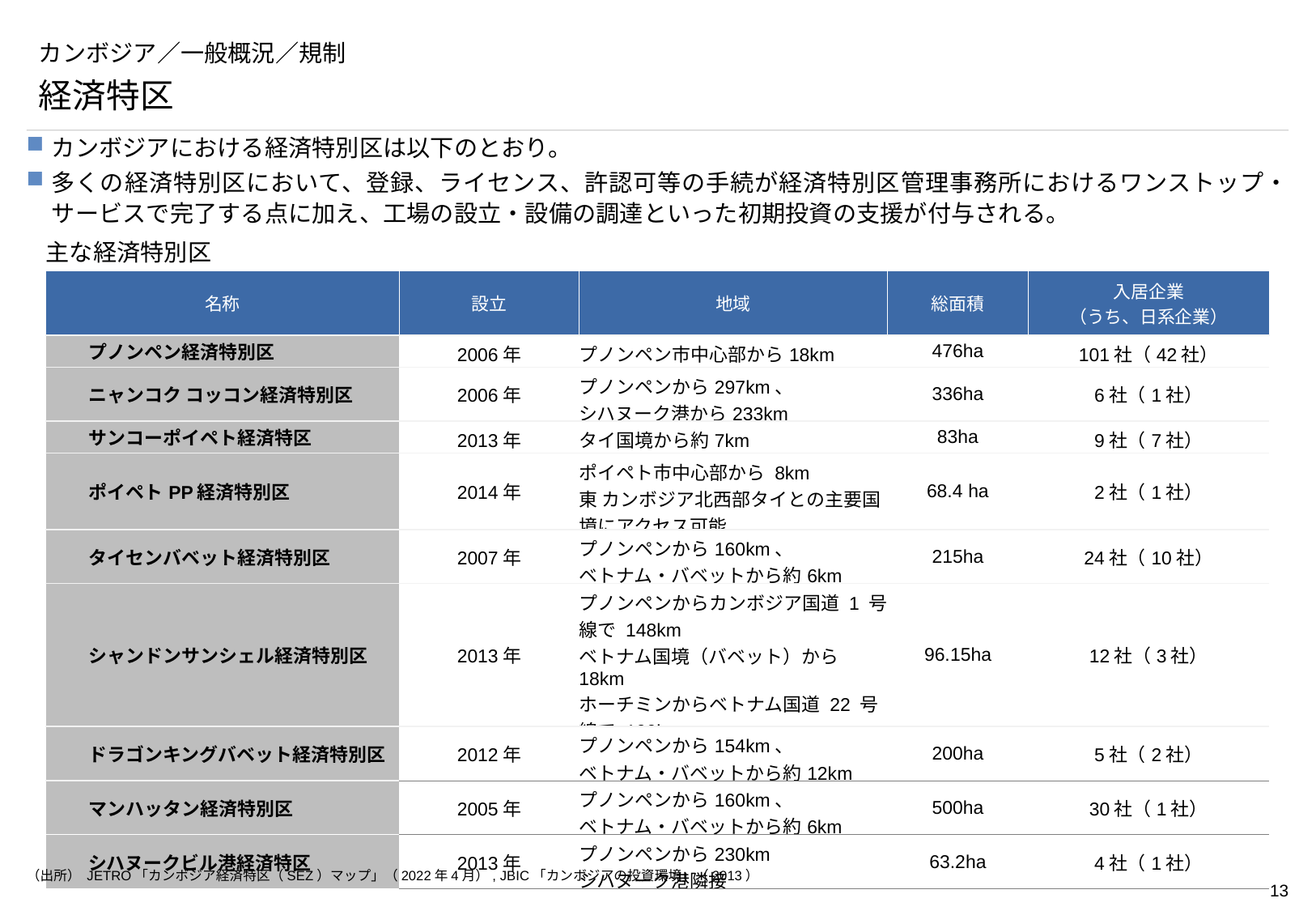

# カンボジア／一般概況／規制
経済特区
カンボジアにおける経済特別区は以下のとおり。
多くの経済特別区において、登録、ライセンス、許認可等の手続が経済特別区管理事務所におけるワンストップ・サービスで完了する点に加え、工場の設立・設備の調達といった初期投資の支援が付与される。
主な経済特別区
| 名称 | 設立 | 地域 | 総面積 | 入居企業 （うち、日系企業） |
| --- | --- | --- | --- | --- |
| プノンペン経済特別区 | 2006年 | プノンペン市中心部から18km | 476ha | 101社（42社） |
| ニャンコク コッコン経済特別区 | 2006年 | プノンペンから297km、 シハヌーク港から233km | 336ha | 6社（1社） |
| サンコーポイペト経済特区 | 2013年 | タイ国境から約7km | 83ha | 9社（7社） |
| ポイペトPP経済特別区 | 2014年 | ポイペト市中心部から 8km 東 カンボジア北西部タイとの主要国境にアクセス可能 | 68.4 ha | 2社（1社） |
| タイセンバベット経済特別区 | 2007年 | プノンペンから160km、 ベトナム・バベットから約6km | 215ha | 24社（10社） |
| シャンドンサンシェル経済特別区 | 2013年 | プノンペンからカンボジア国道 1 号線で 148km ベトナム国境（バベット）から 18km ホーチミンからベトナム国道 22 号線で 100km | 96.15ha | 12社（3社） |
| ドラゴンキングバベット経済特別区 | 2012年 | プノンペンから154km、 ベトナム・バベットから約12km | 200ha | 5社（2社） |
| マンハッタン経済特別区 | 2005年 | プノンペンから160km、 ベトナム・バベットから約6km | 500ha | 30社（1社） |
| シハヌークビル港経済特区 | 2013年 | プノンペンから230km シハヌーク港隣接 | 63.2ha | 4社（1社） |
（出所） JETRO「カンボジア経済特区（SEZ）マップ」（2022年4月）, JBIC「カンボジアの投資環境」（2013）